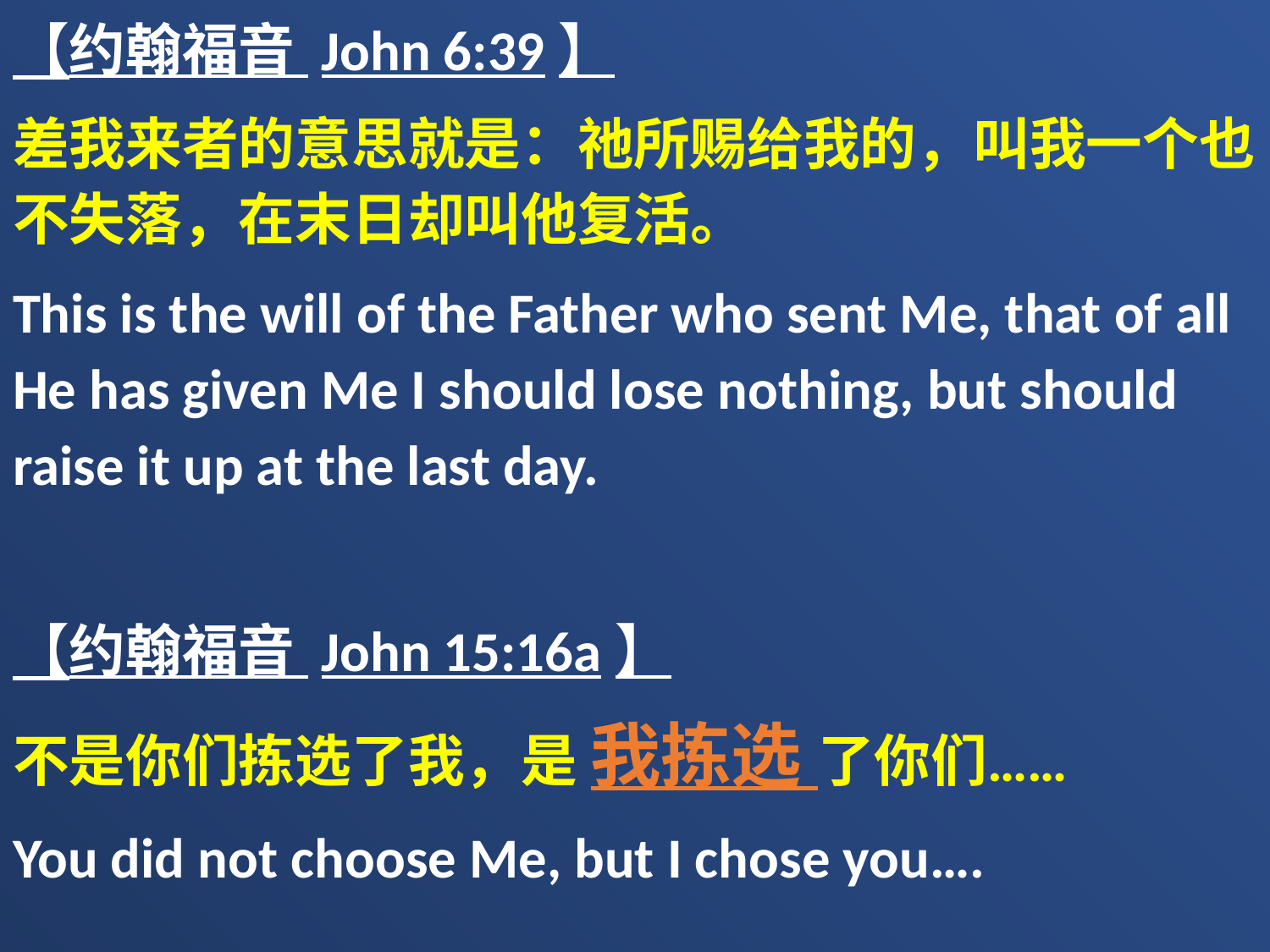

【约翰福音 John 6:39】
差我来者的意思就是：祂所赐给我的，叫我一个也不失落，在末日却叫他复活。
This is the will of the Father who sent Me, that of all He has given Me I should lose nothing, but should raise it up at the last day.

【约翰福音 John 15:16a】
不是你们拣选了我，是 我拣选 了你们……
You did not choose Me, but I chose you….